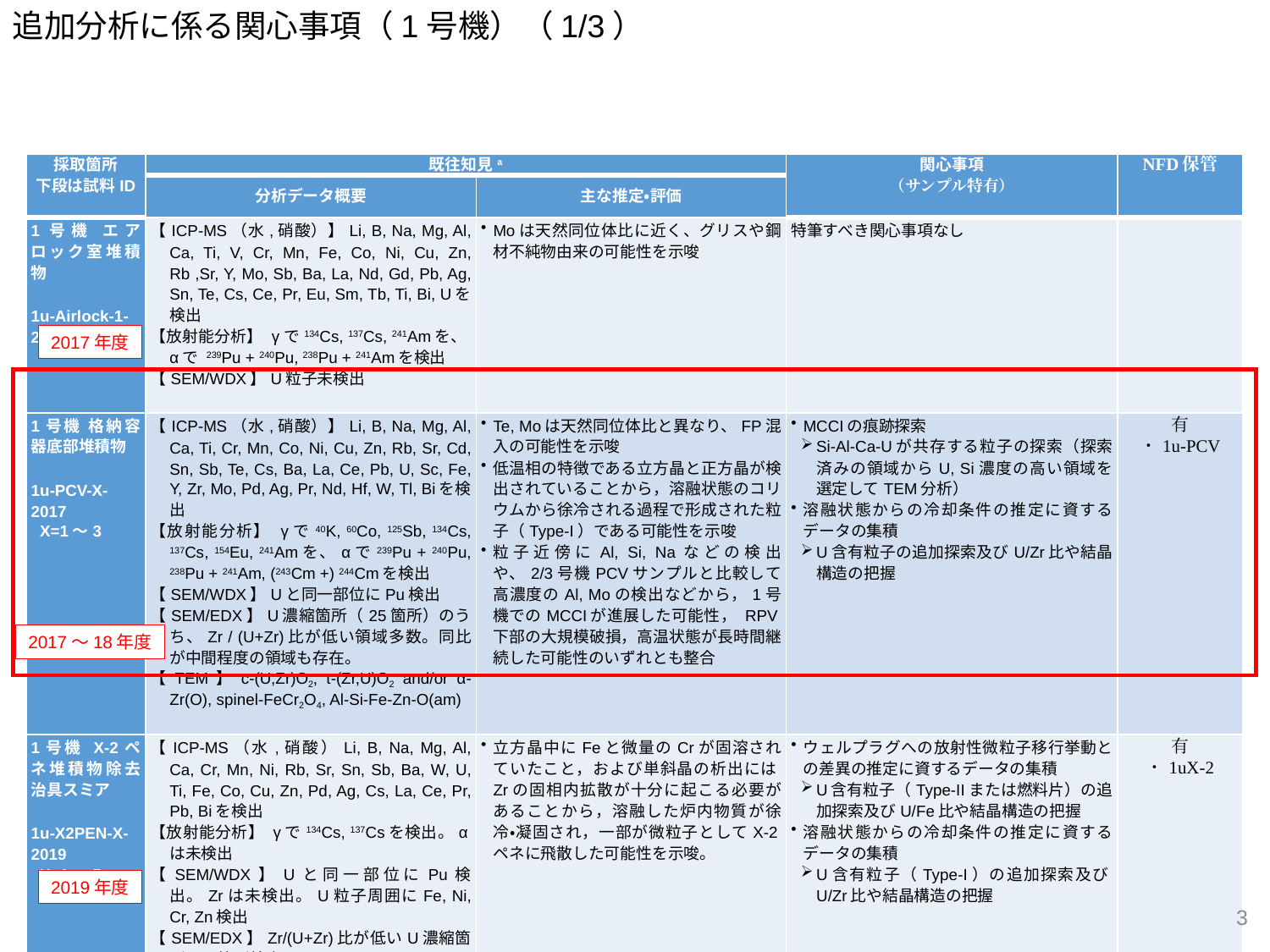

追加分析に係る関心事項（1号機）（1/3）
| 採取箇所 下段は試料ID | 既往知見a |  | 関心事項 （サンプル特有） | NFD保管 |
| --- | --- | --- | --- | --- |
|  | 分析データ概要 | 主な推定・評価 |  |  |
| 1号機 エアロック室堆積物   1u-Airlock-1-2017 | 【ICP-MS（水,硝酸）】Li, B, Na, Mg, Al, Ca, Ti, V, Cr, Mn, Fe, Co, Ni, Cu, Zn, Rb ,Sr, Y, Mo, Sb, Ba, La, Nd, Gd, Pb, Ag, Sn, Te, Cs, Ce, Pr, Eu, Sm, Tb, Ti, Bi, Uを検出 【放射能分析】 γで134Cs, 137Cs, 241Amを、αで 239Pu + 240Pu, 238Pu + 241Amを検出 【SEM/WDX】U粒子未検出 | Moは天然同位体比に近く、グリスや鋼材不純物由来の可能性を示唆 | 特筆すべき関心事項なし |  |
| 1号機 格納容器底部堆積物   1u-PCV-X-2017 X=1～3 | 【ICP-MS（水,硝酸）】Li, B, Na, Mg, Al, Ca, Ti, Cr, Mn, Co, Ni, Cu, Zn, Rb, Sr, Cd, Sn, Sb, Te, Cs, Ba, La, Ce, Pb, U, Sc, Fe, Y, Zr, Mo, Pd, Ag, Pr, Nd, Hf, W, Tl, Biを検出 【放射能分析】 γで40K, 60Co, 125Sb, 134Cs, 137Cs, 154Eu, 241Amを、αで239Pu + 240Pu, 238Pu + 241Am, (243Cm +) 244Cmを検出 【SEM/WDX】Uと同一部位にPu検出 【SEM/EDX】U濃縮箇所（25箇所）のうち、Zr / (U+Zr)比が低い領域多数。同比が中間程度の領域も存在。 【TEM】c-(U,Zr)O2, t-(Zr,U)O2 and/or α-Zr(O), spinel-FeCr2O4, Al-Si-Fe-Zn-O(am) | Te, Moは天然同位体比と異なり、FP混入の可能性を示唆 低温相の特徴である立方晶と正方晶が検出されていることから，溶融状態のコリウムから徐冷される過程で形成された粒子（Type-I）である可能性を示唆 粒子近傍にAl, Si, Naなどの検出や、2/3号機PCVサンプルと比較して高濃度のAl, Moの検出などから，1号機でのMCCIが進展した可能性， RPV下部の大規模破損，高温状態が長時間継続した可能性のいずれとも整合 | MCCIの痕跡探索 Si-Al-Ca-Uが共存する粒子の探索（探索済みの領域からU, Si濃度の高い領域を選定してTEM分析） 溶融状態からの冷却条件の推定に資するデータの集積 U含有粒子の追加探索及びU/Zr比や結晶構造の把握 | 有 ・1u-PCV |
| 1号機 X-2ペネ堆積物除去治具スミア   1u-X2PEN-X-2019 X=1～5 | 【ICP-MS（水,硝酸）Li, B, Na, Mg, Al, Ca, Cr, Mn, Ni, Rb, Sr, Sn, Sb, Ba, W, U, Ti, Fe, Co, Cu, Zn, Pd, Ag, Cs, La, Ce, Pr, Pb, Biを検出 【放射能分析】 γで134Cs, 137Csを検出。αは未検出 【SEM/WDX】Uと同一部位にPu検出。Zrは未検出。U粒子周囲にFe, Ni, Cr, Zn検出 【SEM/EDX】Zr/(U+Zr)比が低いU濃縮箇所を1箇所検出 【TEM】c-(U,Fe)O2, m-ZrO2 | 立方晶中にFeと微量のCrが固溶されていたこと，および単斜晶の析出にはZrの固相内拡散が十分に起こる必要があることから，溶融した炉内物質が徐冷・凝固され，一部が微粒子としてX-2ペネに飛散した可能性を示唆。 | ウェルプラグへの放射性微粒子移行挙動との差異の推定に資するデータの集積 U含有粒子（Type-IIまたは燃料片）の追加探索及びU/Fe比や結晶構造の把握 溶融状態からの冷却条件の推定に資するデータの集積 U含有粒子（Type-I）の追加探索及びU/Zr比や結晶構造の把握 | 有 ・1uX-2 |
2017年度

2017～18年度
2019年度
3